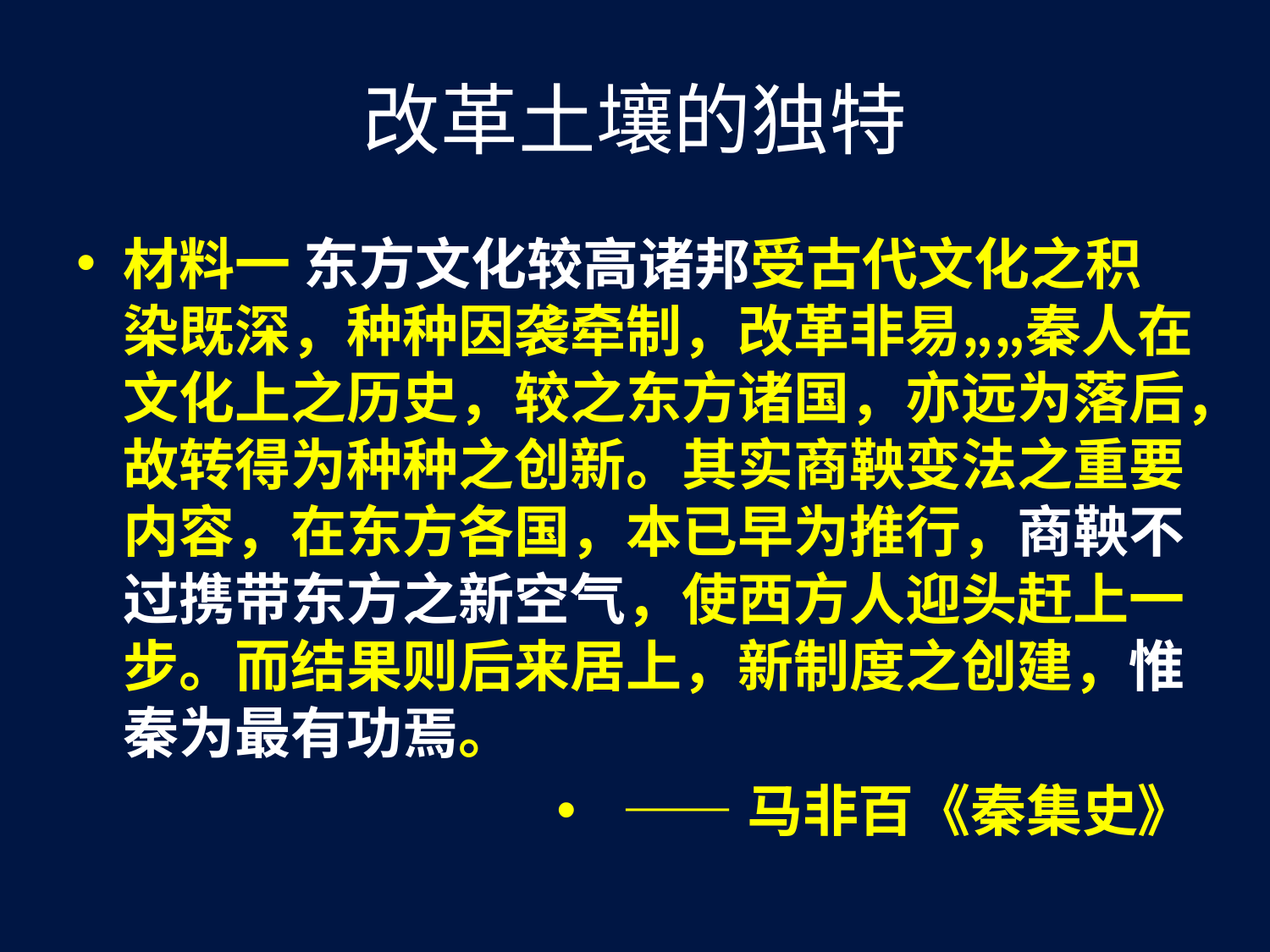

# 改革土壤的独特
材料一 东方文化较高诸邦受古代文化之积染既深，种种因袭牵制，改革非易„„秦人在文化上之历史，较之东方诸国，亦远为落后，故转得为种种之创新。其实商鞅变法之重要内容，在东方各国，本已早为推行，商鞅不过携带东方之新空气，使西方人迎头赶上一步。而结果则后来居上，新制度之创建，惟秦为最有功焉。
 ——马非百《秦集史》